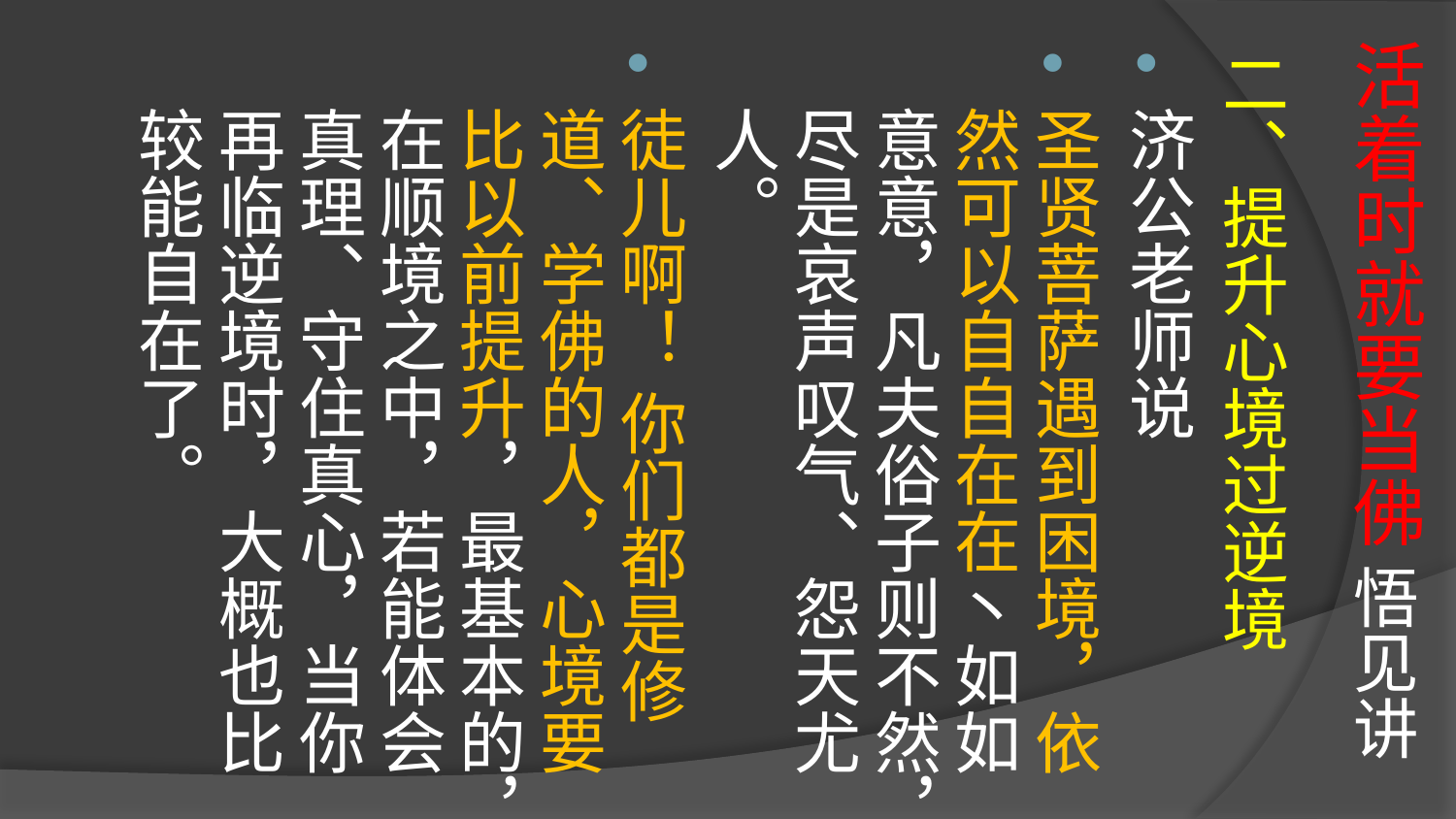

# 活着时就要当佛 悟见讲
二、提升心境过逆境
济公老师说
圣贤菩萨遇到困境，依然可以自自在在丶如如意意，凡夫俗子则不然，尽是哀声叹气、怨天尤人。
徒儿啊！ 你们都是修道、学佛的人，心境要比以前提升，最基本的，在顺境之中，若能体会真理、守住真心，当你再临逆境时，大概也比较能自在了。